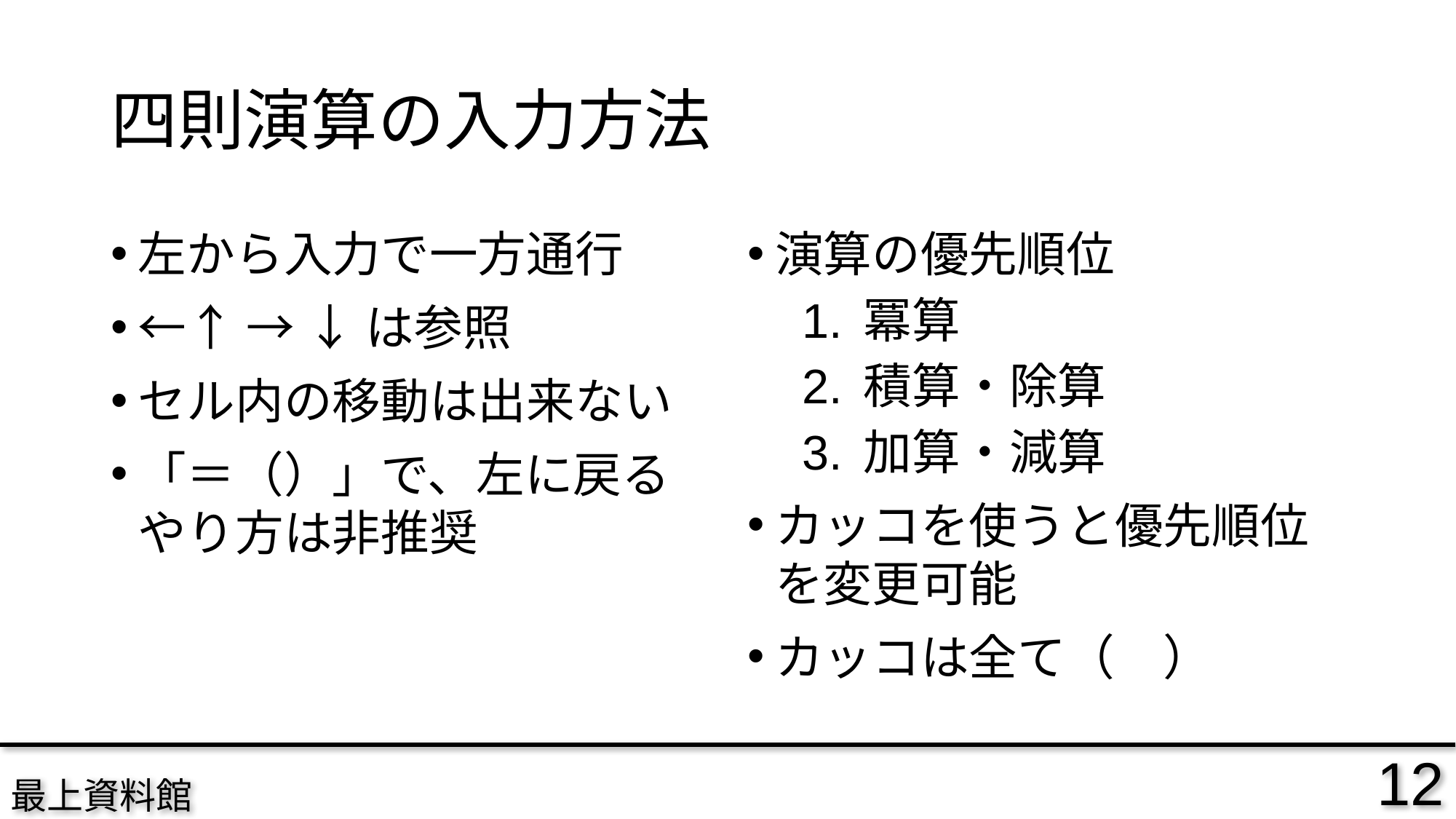

# 四則演算の入力方法
左から入力で一方通行
←↑ → ↓は参照
セル内の移動は出来ない
「＝（）」で、左に戻るやり方は非推奨

演算の優先順位
冪算
積算・除算
加算・減算
カッコを使うと優先順位を変更可能
カッコは全て（　）